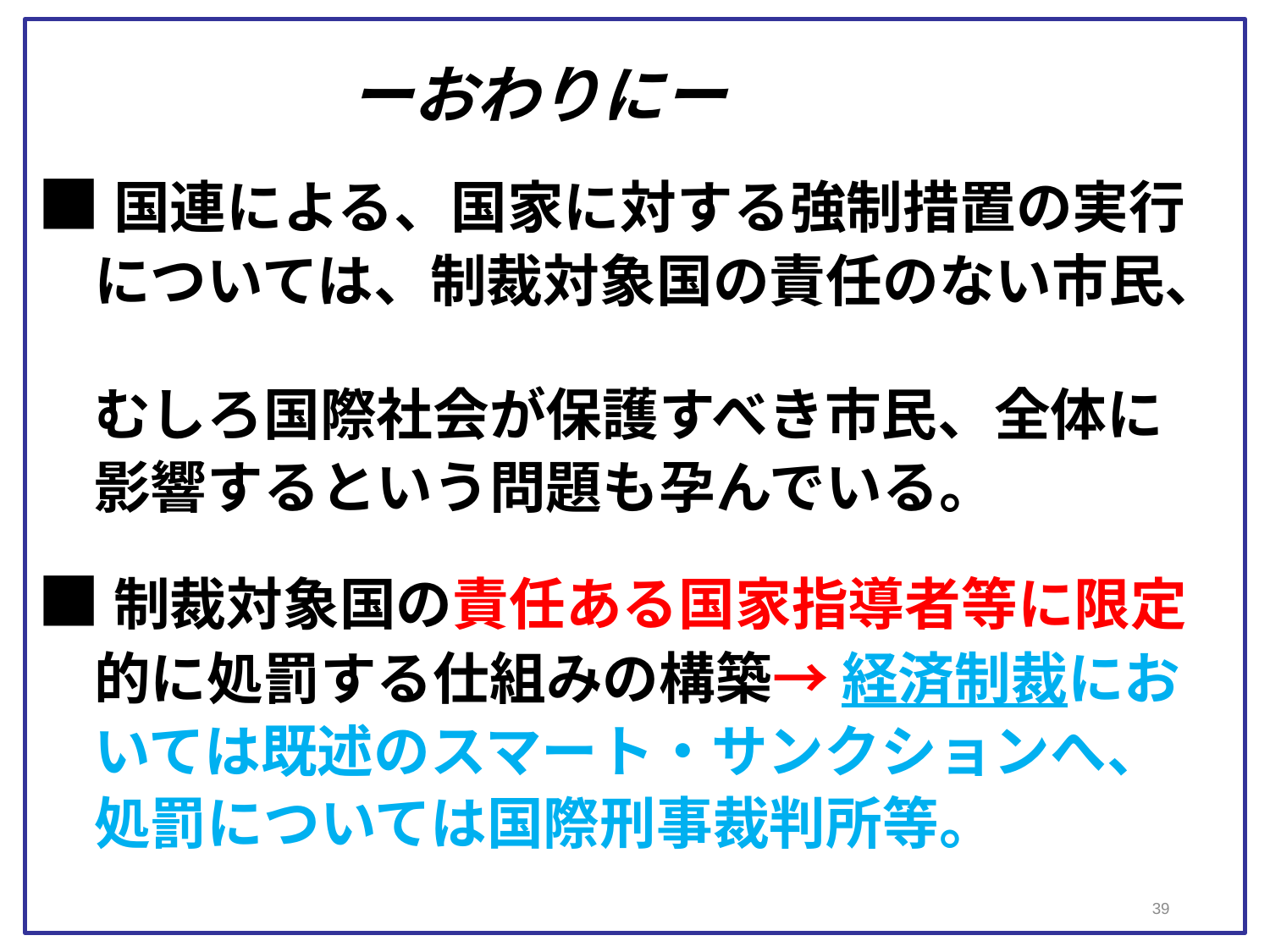

ーおわりにー

■国連による、国家に対する強制措置の実行
　については、制裁対象国の責任のない市民、
　むしろ国際社会が保護すべき市民、全体に
　影響するという問題も孕んでいる。

■制裁対象国の責任ある国家指導者等に限定
　的に処罰する仕組みの構築→ 経済制裁にお
　いては既述のスマート・サンクションへ、
　処罰については国際刑事裁判所等。
39